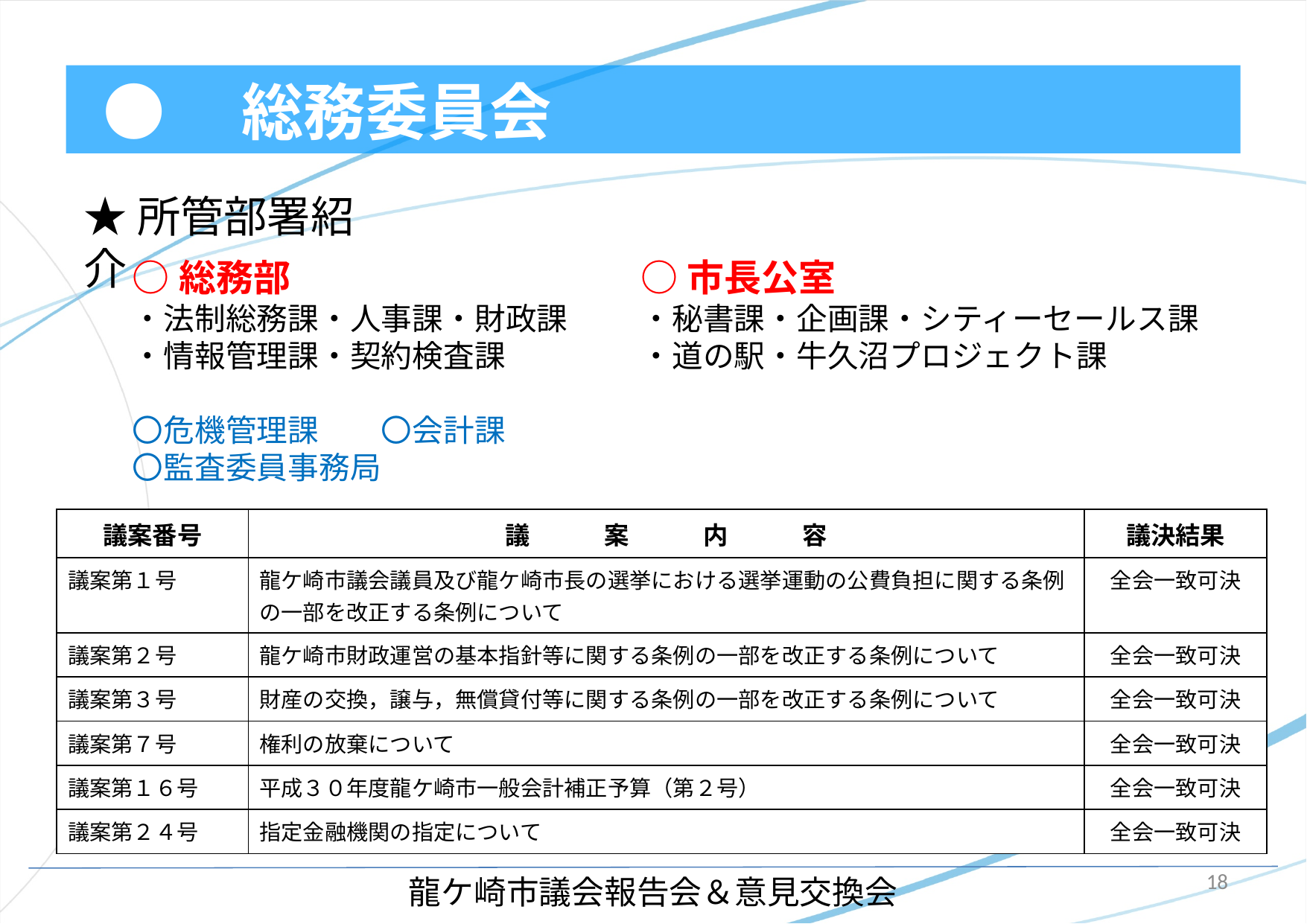

# ●　総務委員会
★所管部署紹介
○総務部
・法制総務課・人事課・財政課
・情報管理課・契約検査課

〇危機管理課　　〇会計課
〇監査委員事務局
○市長公室
・秘書課・企画課・シティーセールス課
・道の駅・牛久沼プロジェクト課
| 議案番号 | 議　　　案　　　内　　　容 | 議決結果 |
| --- | --- | --- |
| 議案第１号 | 龍ケ崎市議会議員及び龍ケ崎市長の選挙における選挙運動の公費負担に関する条例の一部を改正する条例について | 全会一致可決 |
| 議案第２号 | 龍ケ崎市財政運営の基本指針等に関する条例の一部を改正する条例について | 全会一致可決 |
| 議案第３号 | 財産の交換，譲与，無償貸付等に関する条例の一部を改正する条例について | 全会一致可決 |
| 議案第７号 | 権利の放棄について | 全会一致可決 |
| 議案第１６号 | 平成３０年度龍ケ崎市一般会計補正予算（第２号） | 全会一致可決 |
| 議案第２４号 | 指定金融機関の指定について | 全会一致可決 |
18
龍ケ崎市議会報告会＆意見交換会